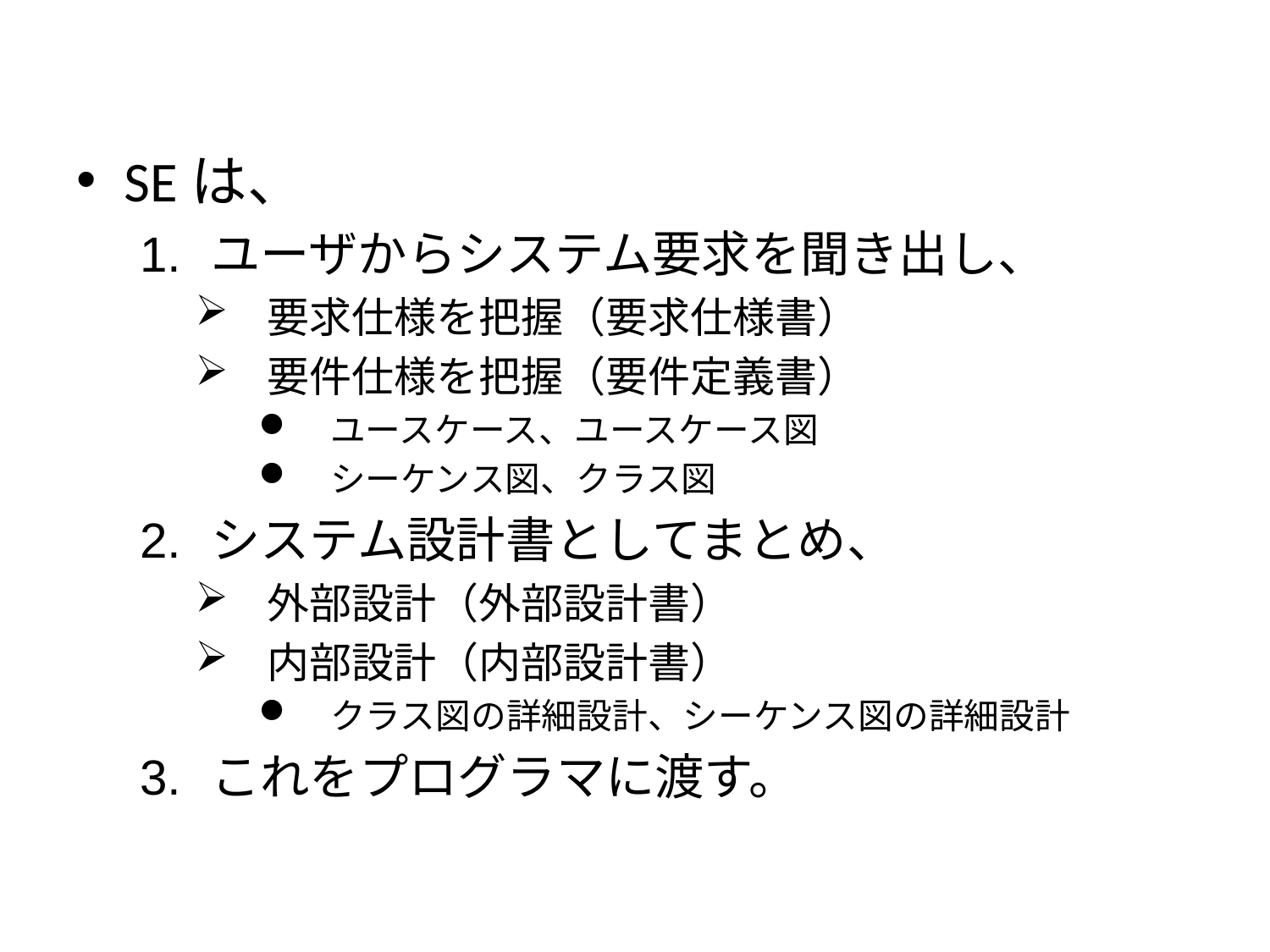

#
SEは、
ユーザからシステム要求を聞き出し、
要求仕様を把握（要求仕様書）
要件仕様を把握（要件定義書）
ユースケース、ユースケース図
シーケンス図、クラス図
システム設計書としてまとめ、
外部設計（外部設計書）
内部設計（内部設計書）
クラス図の詳細設計、シーケンス図の詳細設計
これをプログラマに渡す。